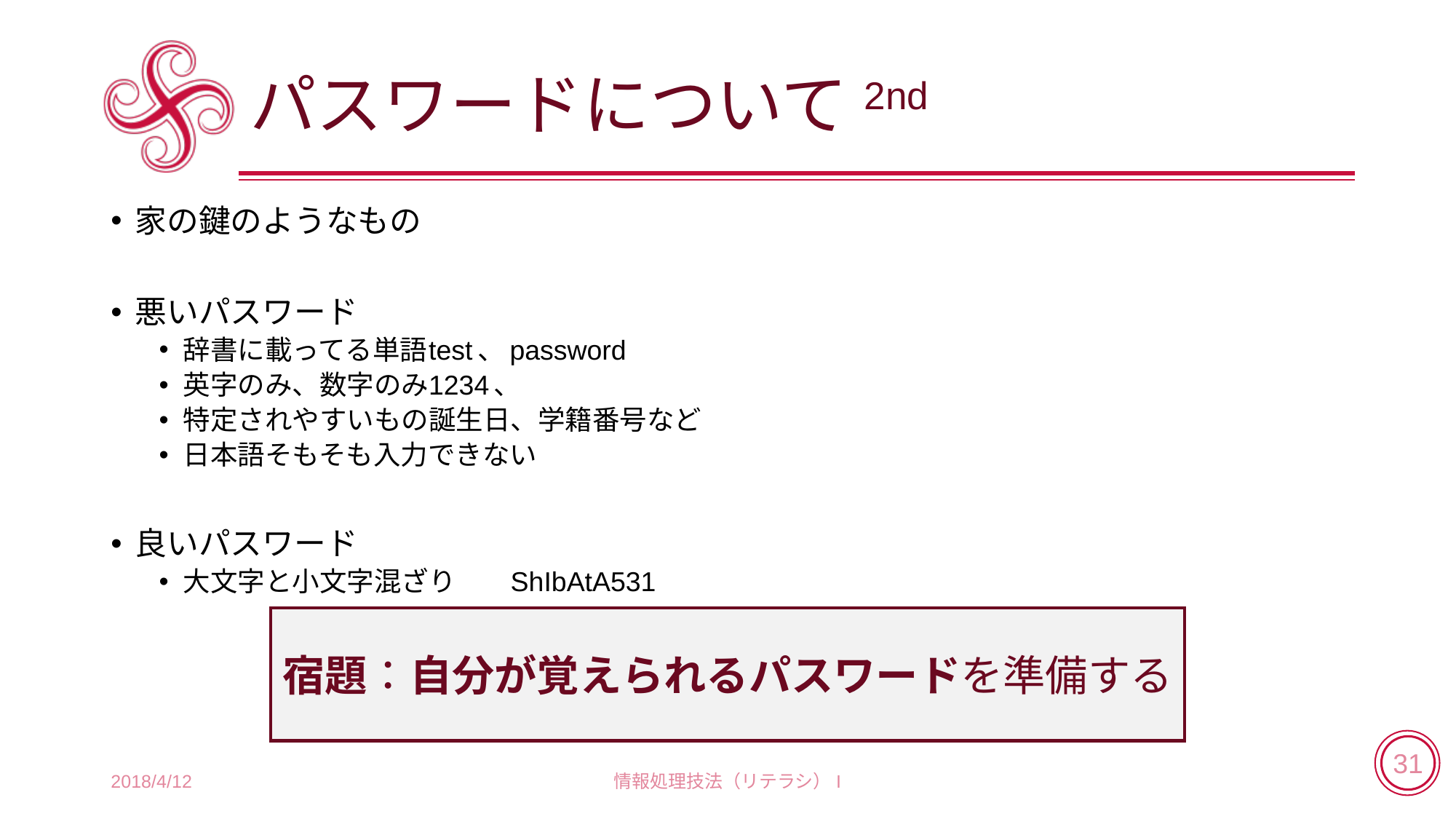

# パスワードについて2nd
家の鍵のようなもの

悪いパスワード
辞書に載ってる単語		test、password
英字のみ、数字のみ		1234、
特定されやすいもの		誕生日、学籍番号など
日本語				そもそも入力できない

良いパスワード
大文字と小文字混ざり		ShIbAtA531

宿題：自分が覚えられるパスワードを準備する
2018/4/12
情報処理技法（リテラシ）I